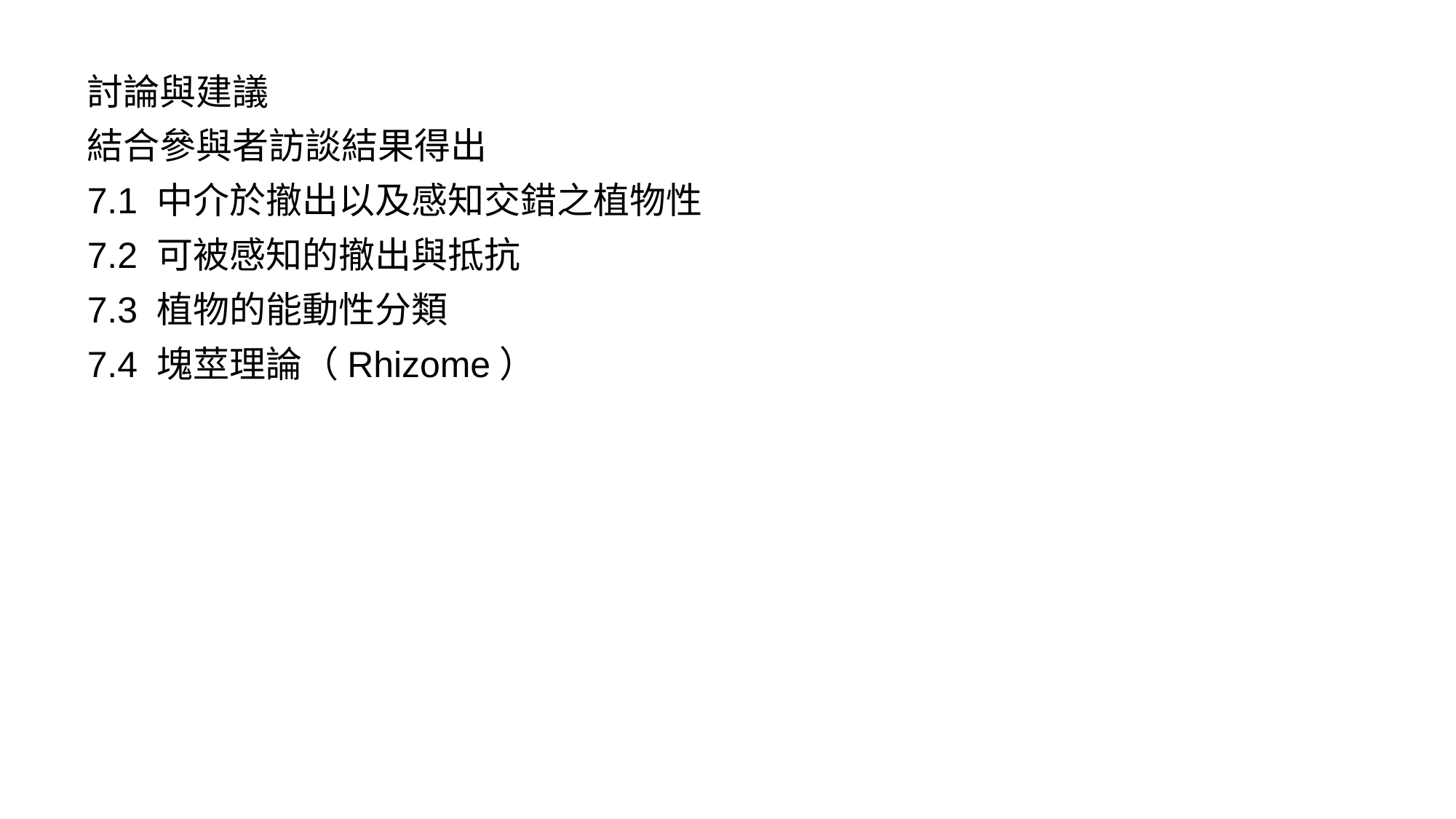

討論與建議
結合參與者訪談結果得出
7.1 中介於撤出以及感知交錯之植物性
7.2 可被感知的撤出與抵抗
7.3 植物的能動性分類
7.4 塊莖理論（Rhizome）